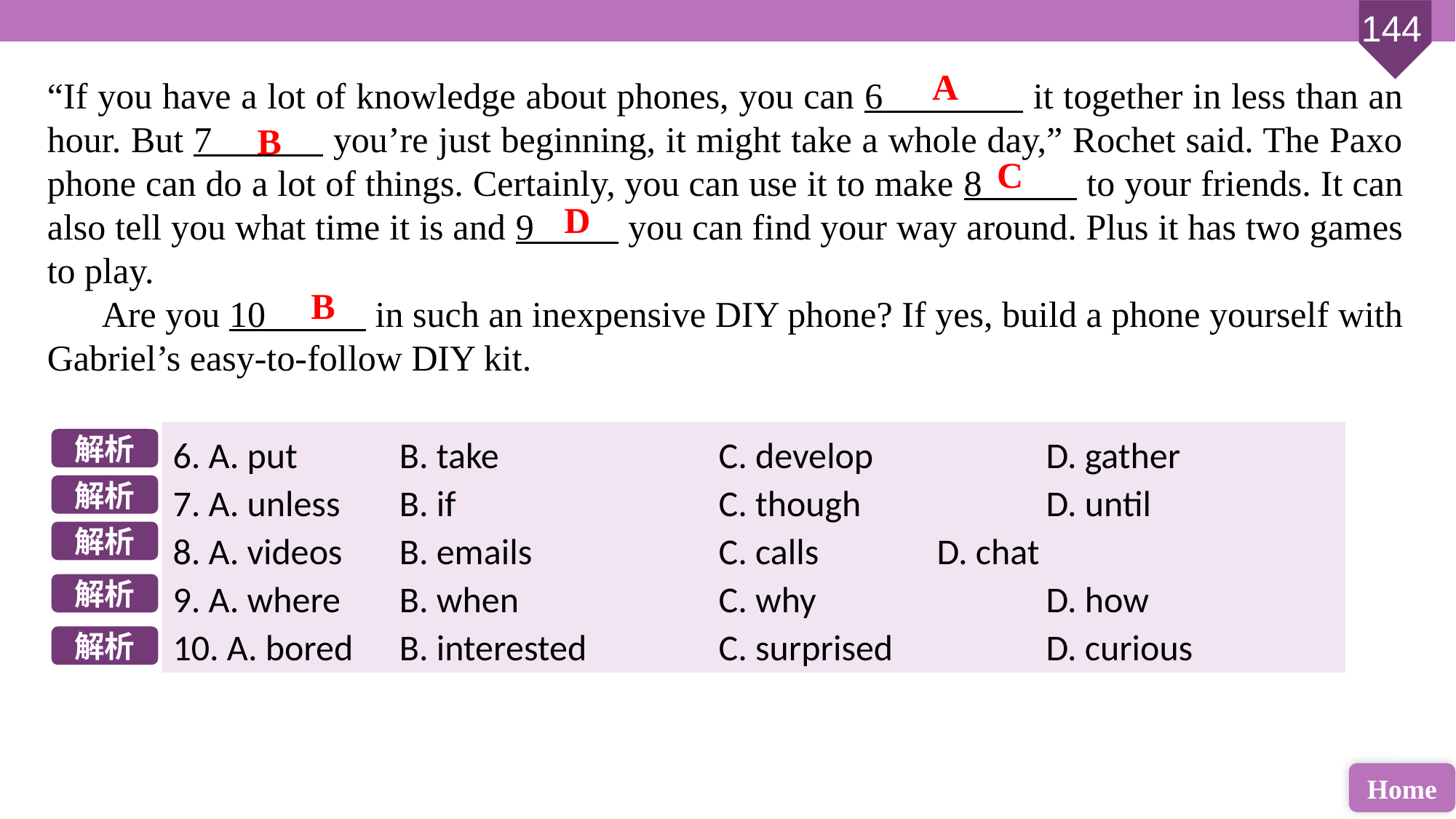

A
“If you have a lot of knowledge about phones, you can 6               it together in less than an hour. But 7            you’re just beginning, it might take a whole day,” Rochet said. The Paxo phone can do a lot of things. Certainly, you can use it to make 8           to your friends. It can also tell you what time it is and 9          you can find your way around. Plus it has two games to play.
Are you 10            in such an inexpensive DIY phone? If yes, build a phone yourself with Gabriel’s easy-to-follow DIY kit.
B
C
D
B
6. A. put 	 B. take 		C. develop 		D. gather
7. A. unless  	 B. if 			C. though 		D. until
8. A. videos 	 B. emails		C. calls 		D. chat
9. A. where 	 B. when 		C. why 			D. how
10. A. bored	 B. interested 		C. surprised 		D. curious
解析
解析
解析
解析
解析